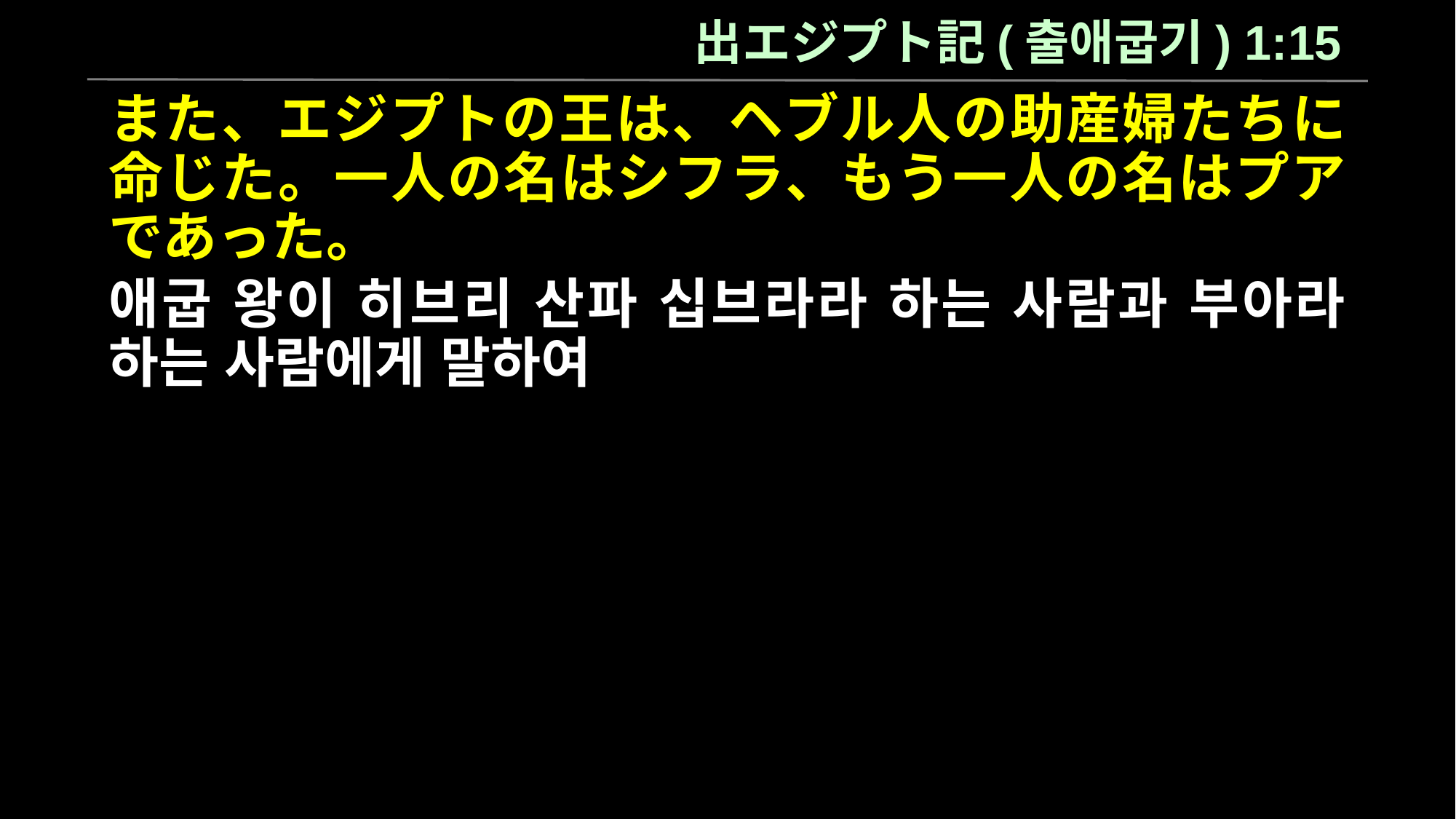

出エジプト記(출애굽기) 1:15

また、エジプトの王は、ヘブル人の助産婦たちに命じた。一人の名はシフラ、もう一人の名はプアであった。
애굽 왕이 히브리 산파 십브라라 하는 사람과 부아라 하는 사람에게 말하여